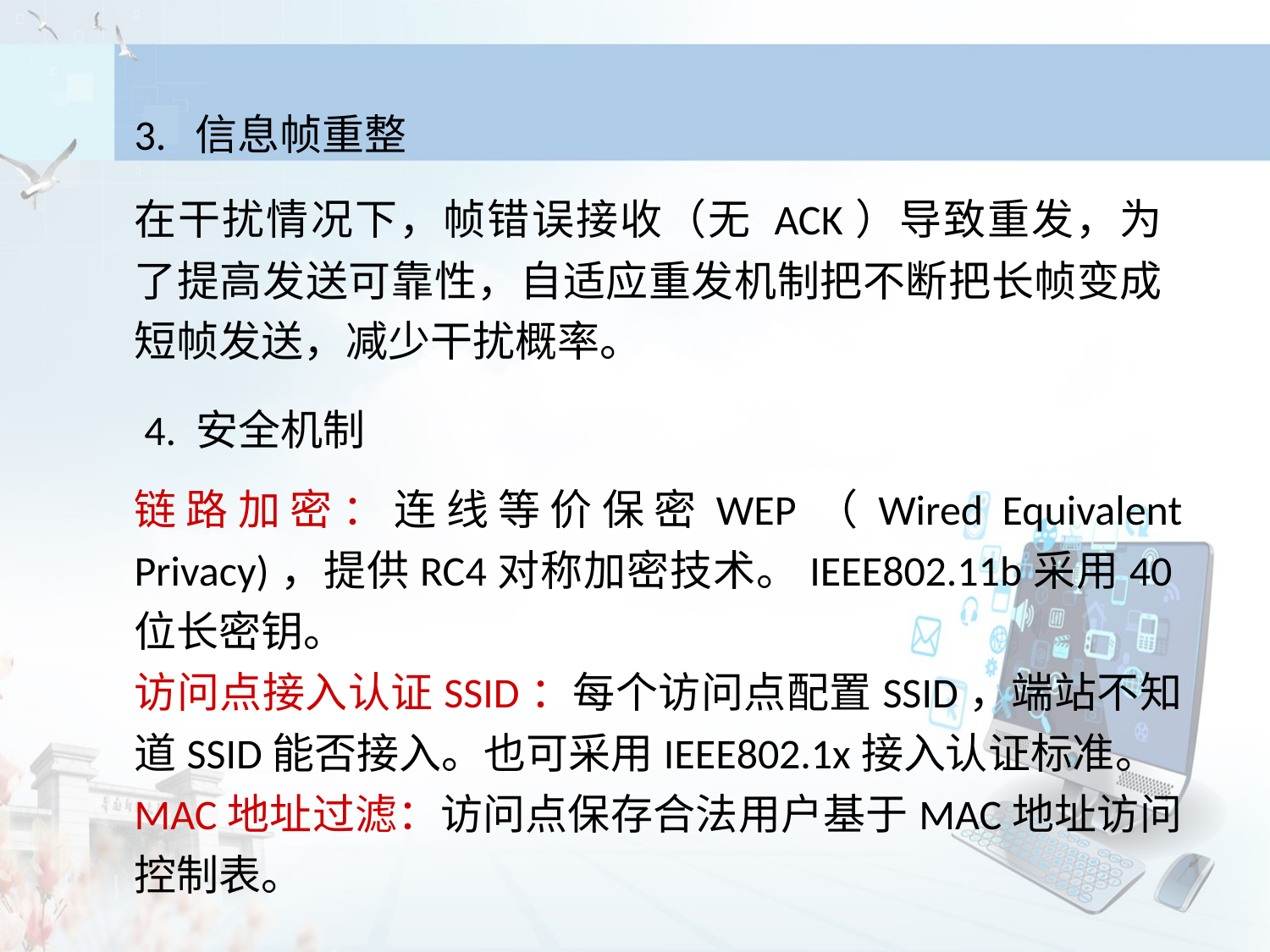

3.  信息帧重整
在干扰情况下，帧错误接收（无 ACK）导致重发，为了提高发送可靠性，自适应重发机制把不断把长帧变成短帧发送，减少干扰概率。
4. 安全机制
链路加密：连线等价保密WEP（Wired Equivalent Privacy)，提供RC4对称加密技术。IEEE802.11b采用40位长密钥。
访问点接入认证SSID：每个访问点配置SSID，端站不知道SSID能否接入。也可采用IEEE802.1x接入认证标准。
MAC地址过滤：访问点保存合法用户基于MAC地址访问控制表。